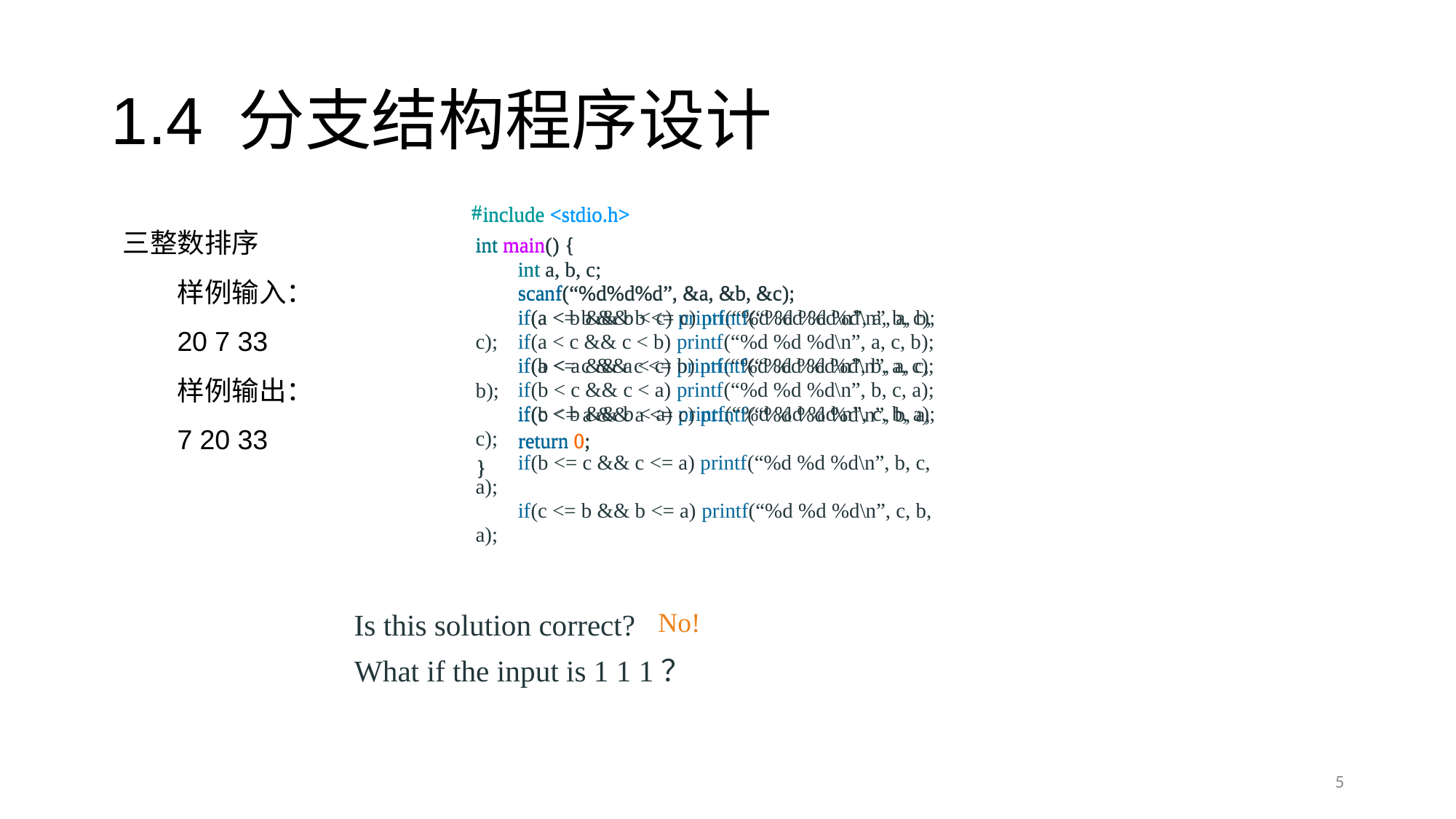

# 1.4 分支结构程序设计
include <stdio.h>
#
int main() {
        int a, b, c;
        scanf(“%d%d%d”, &a, &b, &c);
        if(a < b && b < c) printf(“%d %d %d\n”, a, b, c);
        if(a < c && c < b) printf(“%d %d %d\n”, a, c, b);
        if(b < a && a < c) printf(“%d %d %d\n”, b, a, c);
        if(b < c && c < a) printf(“%d %d %d\n”, b, c, a);
        if(c < b && b < a) printf(“%d %d %d\n”, c, b, a);
        return 0;
}
include <stdio.h>
#
int main() {
        int a, b, c;
        scanf(“%d%d%d”, &a, &b, &c);
        if(a <= b && b <= c) printf(“%d %d %d\n”, a, b, c);
        if(a <= c && c <= b) printf(“%d %d %d\n”, a, c, b);
        if(b <= a && a <= c) printf(“%d %d %d\n”, b, a, c);
        if(b <= c && c <= a) printf(“%d %d %d\n”, b, c, a);
        if(c <= b && b <= a) printf(“%d %d %d\n”, c, b, a);
        return 0;
}
三整数排序
样例输入：
20 7 33
样例输出：
7 20 33
No!
Is this solution correct?
What if the input is 1 1 1？
5